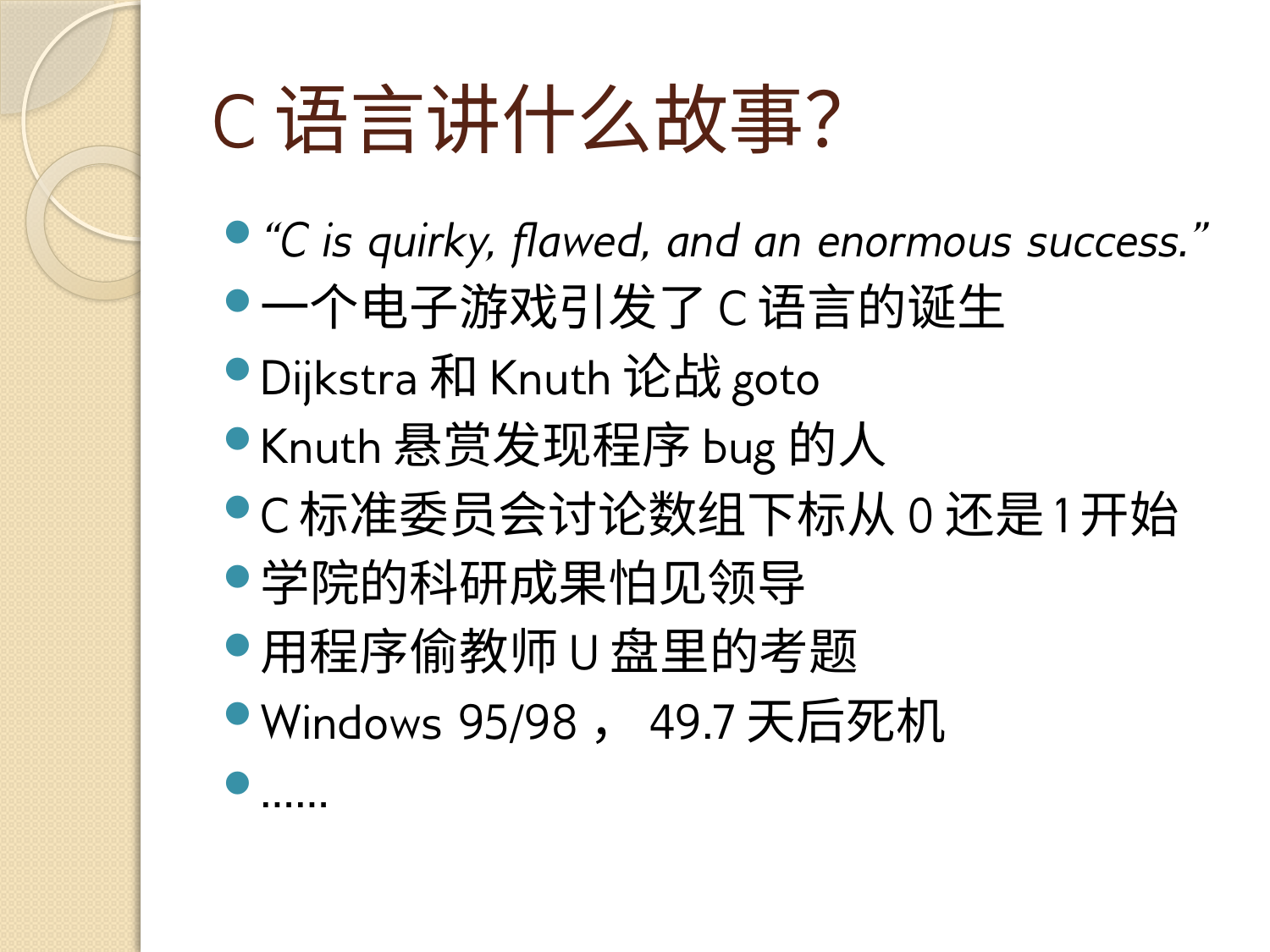

# C语言讲什么故事？
“C is quirky, flawed, and an enormous success.”
一个电子游戏引发了C语言的诞生
Dijkstra和Knuth论战goto
Knuth悬赏发现程序bug的人
C标准委员会讨论数组下标从0还是1开始
学院的科研成果怕见领导
用程序偷教师U盘里的考题
Windows 95/98，49.7天后死机
……